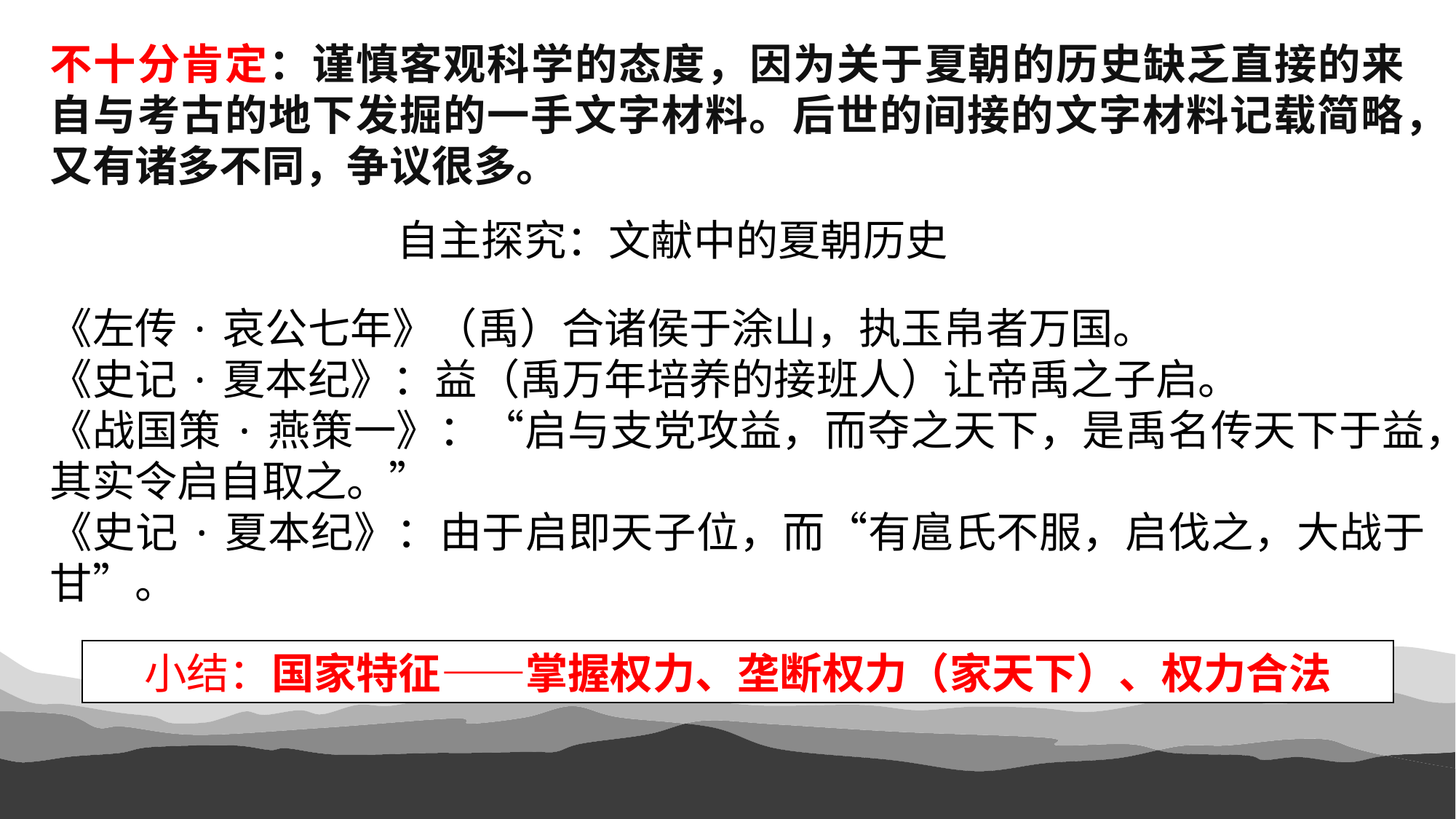

不十分肯定：谨慎客观科学的态度，因为关于夏朝的历史缺乏直接的来自与考古的地下发掘的一手文字材料。后世的间接的文字材料记载简略，又有诸多不同，争议很多。
自主探究：文献中的夏朝历史
《左传·哀公七年》（禹）合诸侯于涂山，执玉帛者万国。
《史记·夏本纪》：益（禹万年培养的接班人）让帝禹之子启。
《战国策·燕策一》：“启与支党攻益，而夺之天下，是禹名传天下于益，其实令启自取之。”
《史记·夏本纪》：由于启即天子位，而“有扈氏不服，启伐之，大战于甘”。
小结：国家特征——掌握权力、垄断权力（家天下）、权力合法